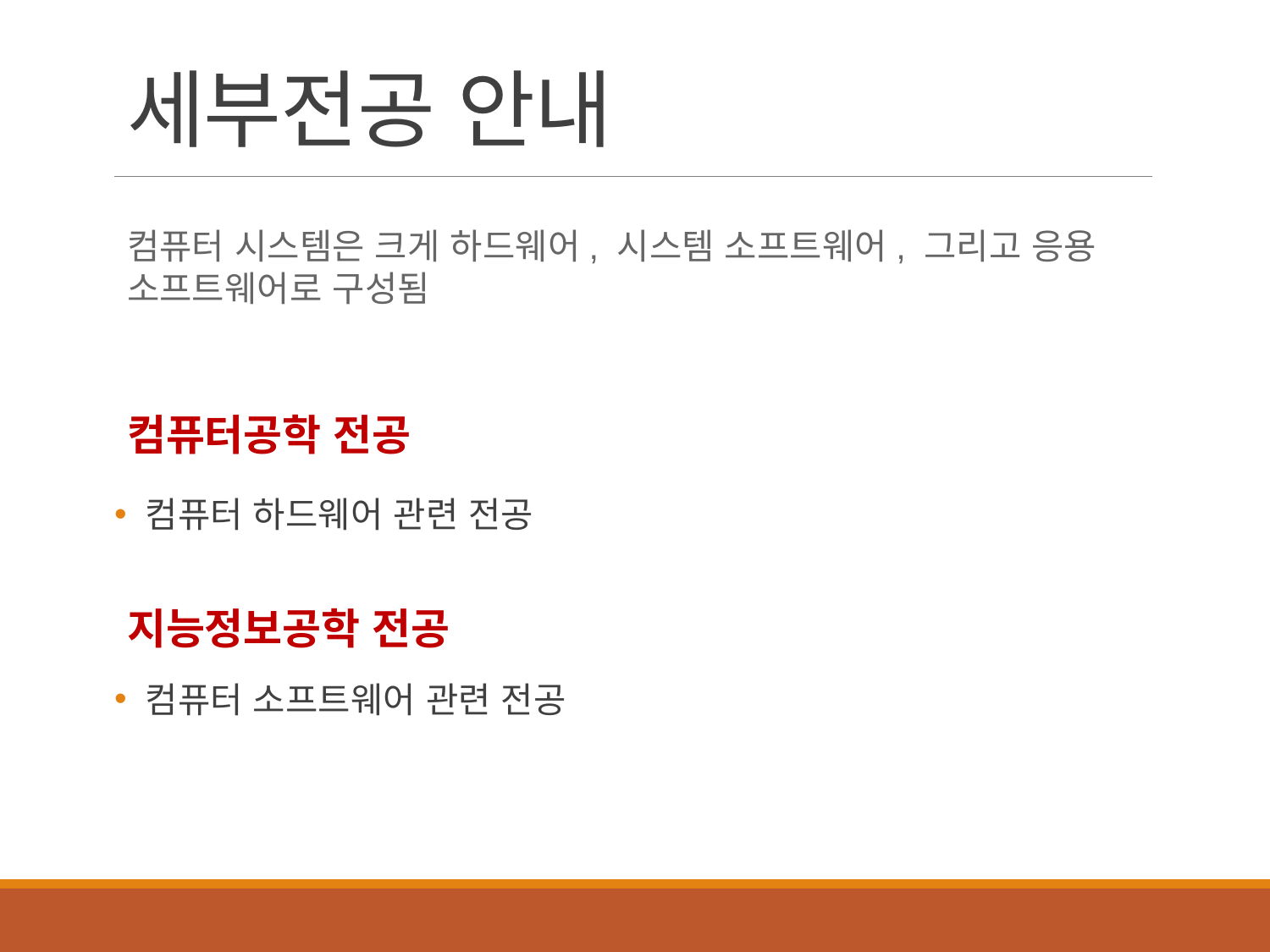

# 세부전공 안내
컴퓨터 시스템은 크게 하드웨어, 시스템 소프트웨어, 그리고 응용 소프트웨어로 구성됨

컴퓨터공학 전공
 컴퓨터 하드웨어 관련 전공
지능정보공학 전공
 컴퓨터 소프트웨어 관련 전공